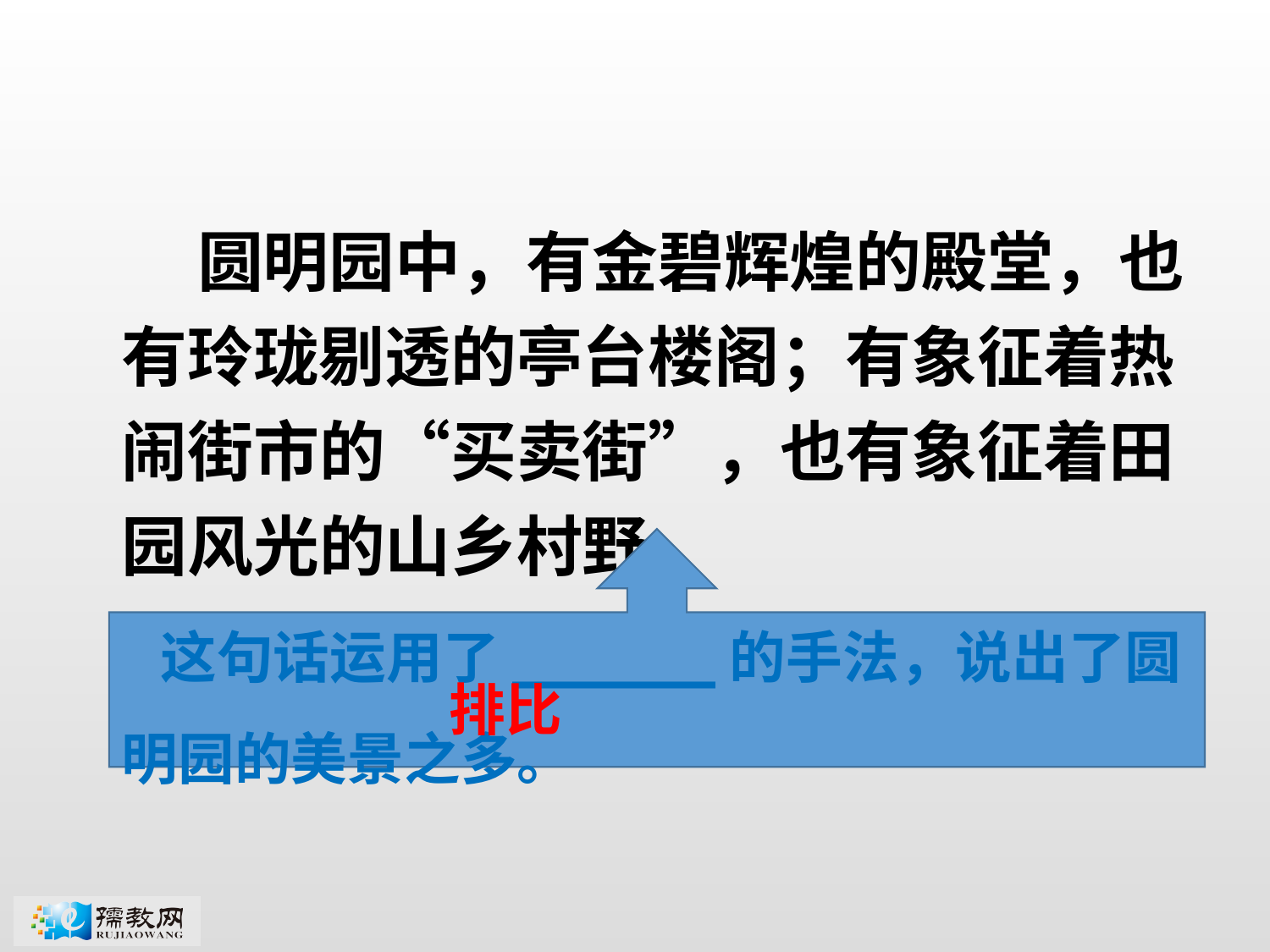

圆明园中，有金碧辉煌的殿堂，也有玲珑剔透的亭台楼阁；有象征着热闹街市的“买卖街”，也有象征着田园风光的山乡村野。
   这句话运用了______的手法，说出了圆明园的美景之多。
排比